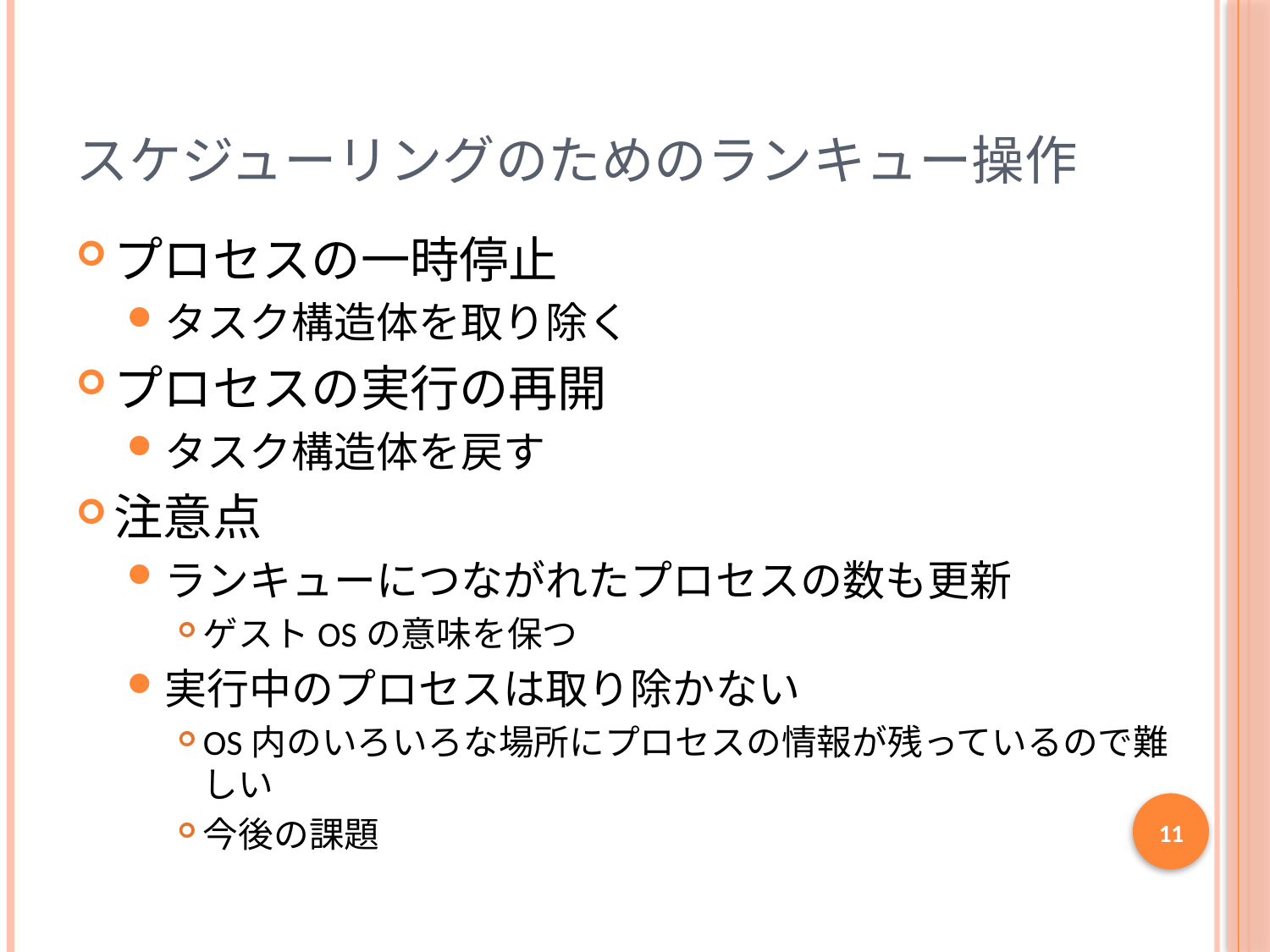

# スケジューリングのためのランキュー操作
プロセスの一時停止
タスク構造体を取り除く
プロセスの実行の再開
タスク構造体を戻す
注意点
ランキューにつながれたプロセスの数も更新
ゲストOSの意味を保つ
実行中のプロセスは取り除かない
OS内のいろいろな場所にプロセスの情報が残っているので難しい
今後の課題
11